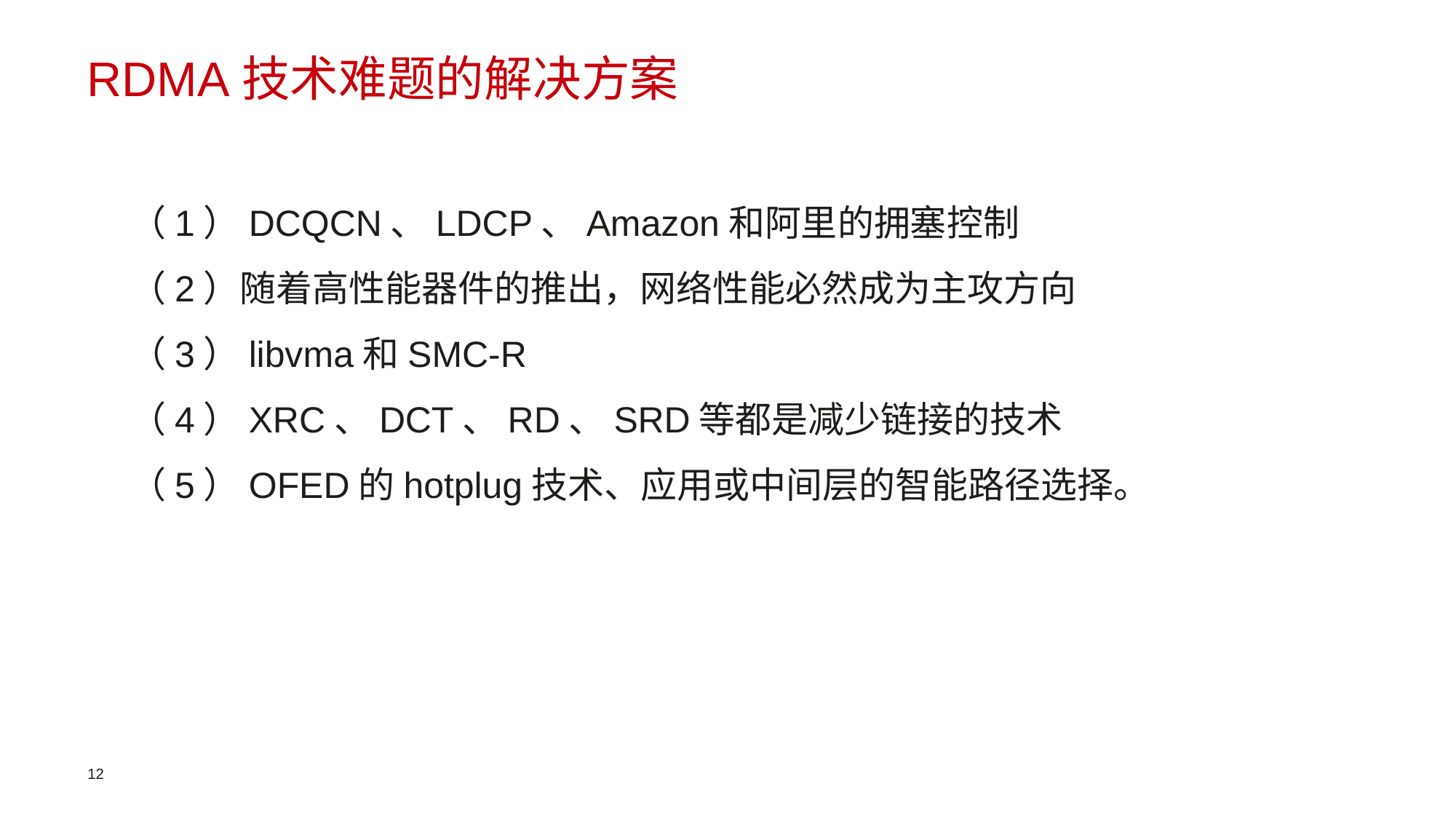

RDMA技术难题的解决方案
（1）DCQCN、LDCP、Amazon和阿里的拥塞控制
（2）随着高性能器件的推出，网络性能必然成为主攻方向
（3）libvma和SMC-R
（4）XRC、DCT、RD、SRD等都是减少链接的技术
（5）OFED的hotplug技术、应用或中间层的智能路径选择。